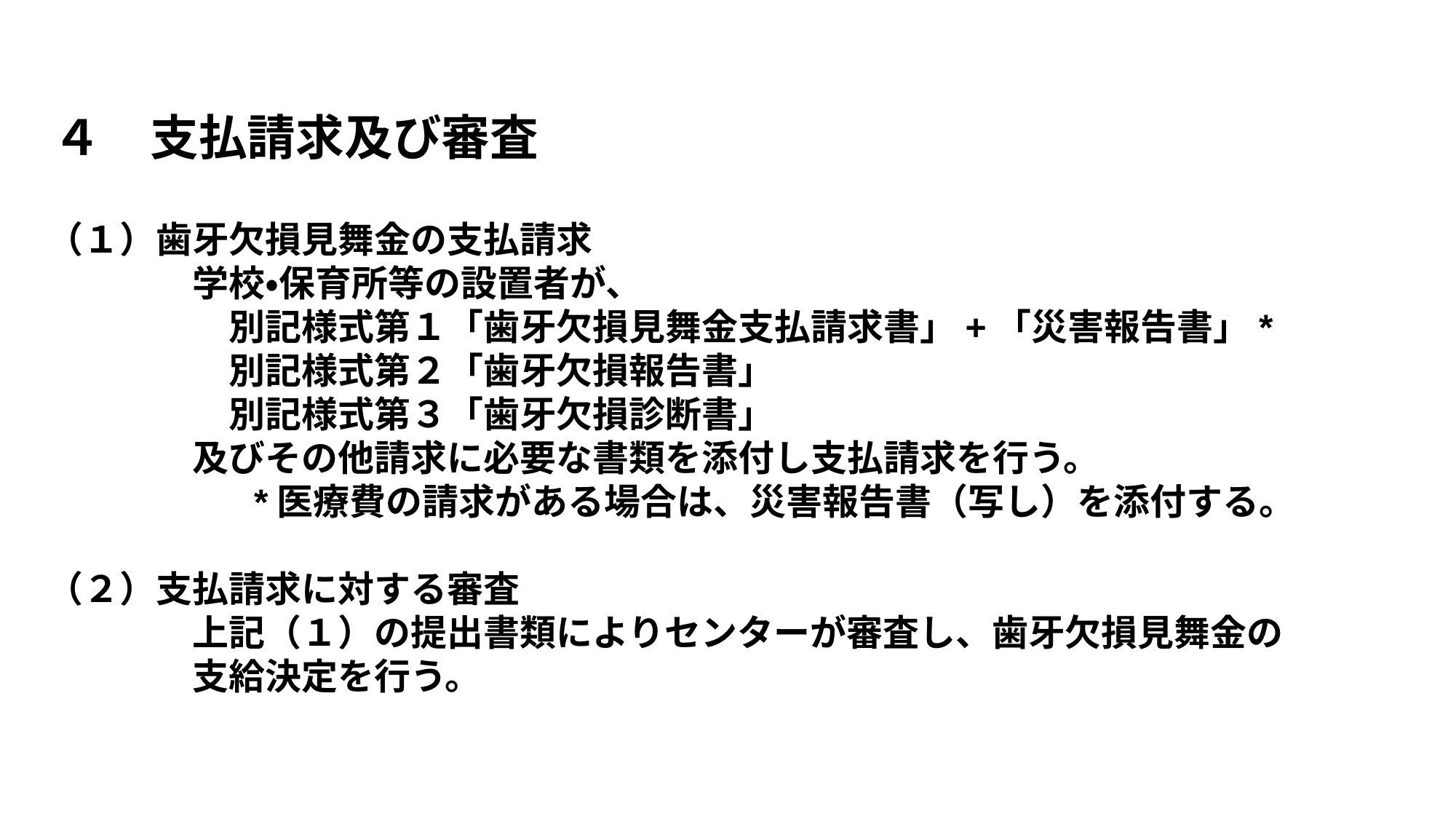

４　支払請求及び審査

　（１）歯牙欠損見舞金の支払請求
　　　　　学校・保育所等の設置者が、
　　　　　　別記様式第１「歯牙欠損見舞金支払請求書」+「災害報告書」*
　　　　　　別記様式第２「歯牙欠損報告書」
　　　　　　別記様式第３「歯牙欠損診断書」
　　　　　及びその他請求に必要な書類を添付し支払請求を行う。
　　　　  　　*医療費の請求がある場合は、災害報告書（写し）を添付する。

　（２）支払請求に対する審査
　　　　　上記（１）の提出書類によりセンターが審査し、歯牙欠損見舞金の
　　　　　支給決定を行う。